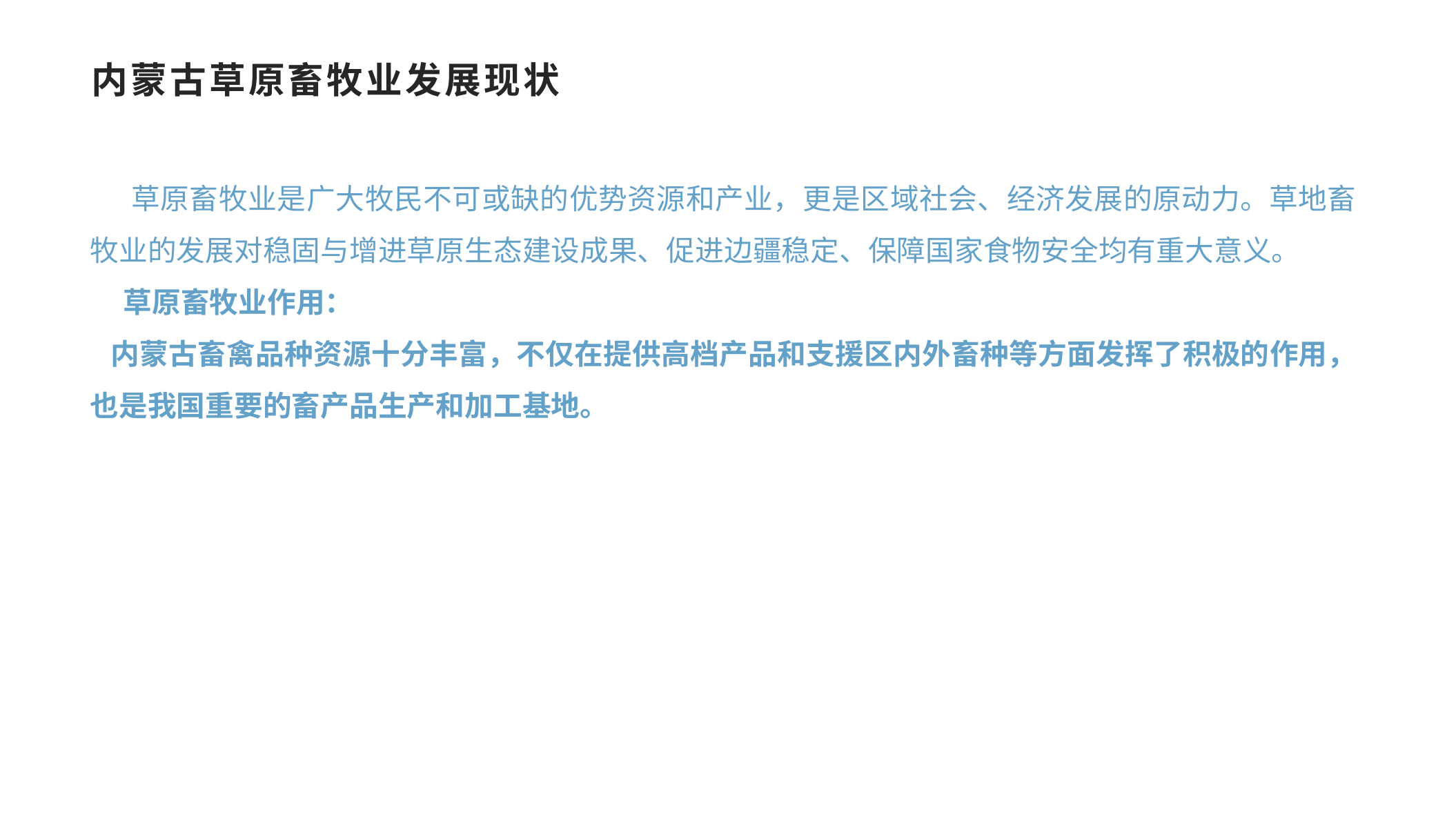

# 内蒙古草原畜牧业发展现状
     草原畜牧业是广大牧民不可或缺的优势资源和产业，更是区域社会、经济发展的原动力。草地畜牧业的发展对稳固与增进草原生态建设成果、促进边疆稳定、保障国家食物安全均有重大意义。
    草原畜牧业作用：
  内蒙古畜禽品种资源十分丰富，不仅在提供高档产品和支援区内外畜种等方面发挥了积极的作用，也是我国重要的畜产品生产和加工基地。